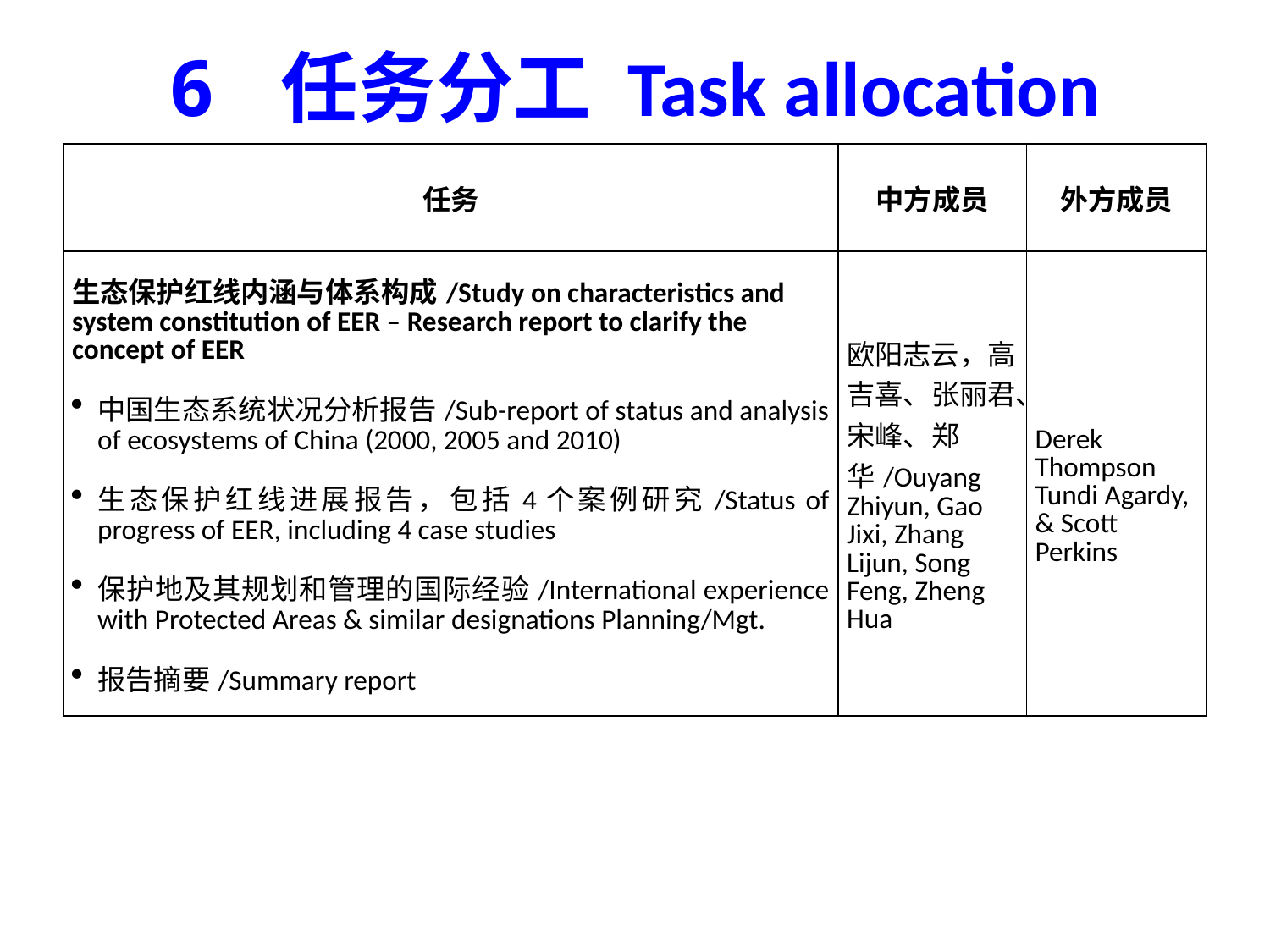

# 6 任务分工 Task allocation
| 任务 | 中方成员 | 外方成员 |
| --- | --- | --- |
| 生态保护红线内涵与体系构成/Study on characteristics and system constitution of EER – Research report to clarify the concept of EER 中国生态系统状况分析报告/Sub-report of status and analysis of ecosystems of China (2000, 2005 and 2010) 生态保护红线进展报告，包括4个案例研究/Status of progress of EER, including 4 case studies 保护地及其规划和管理的国际经验/International experience with Protected Areas & similar designations Planning/Mgt. 报告摘要/Summary report | 欧阳志云，高吉喜、张丽君、宋峰、郑华/Ouyang Zhiyun, Gao Jixi, Zhang Lijun, Song Feng, Zheng Hua | Derek Thompson Tundi Agardy, & Scott Perkins |